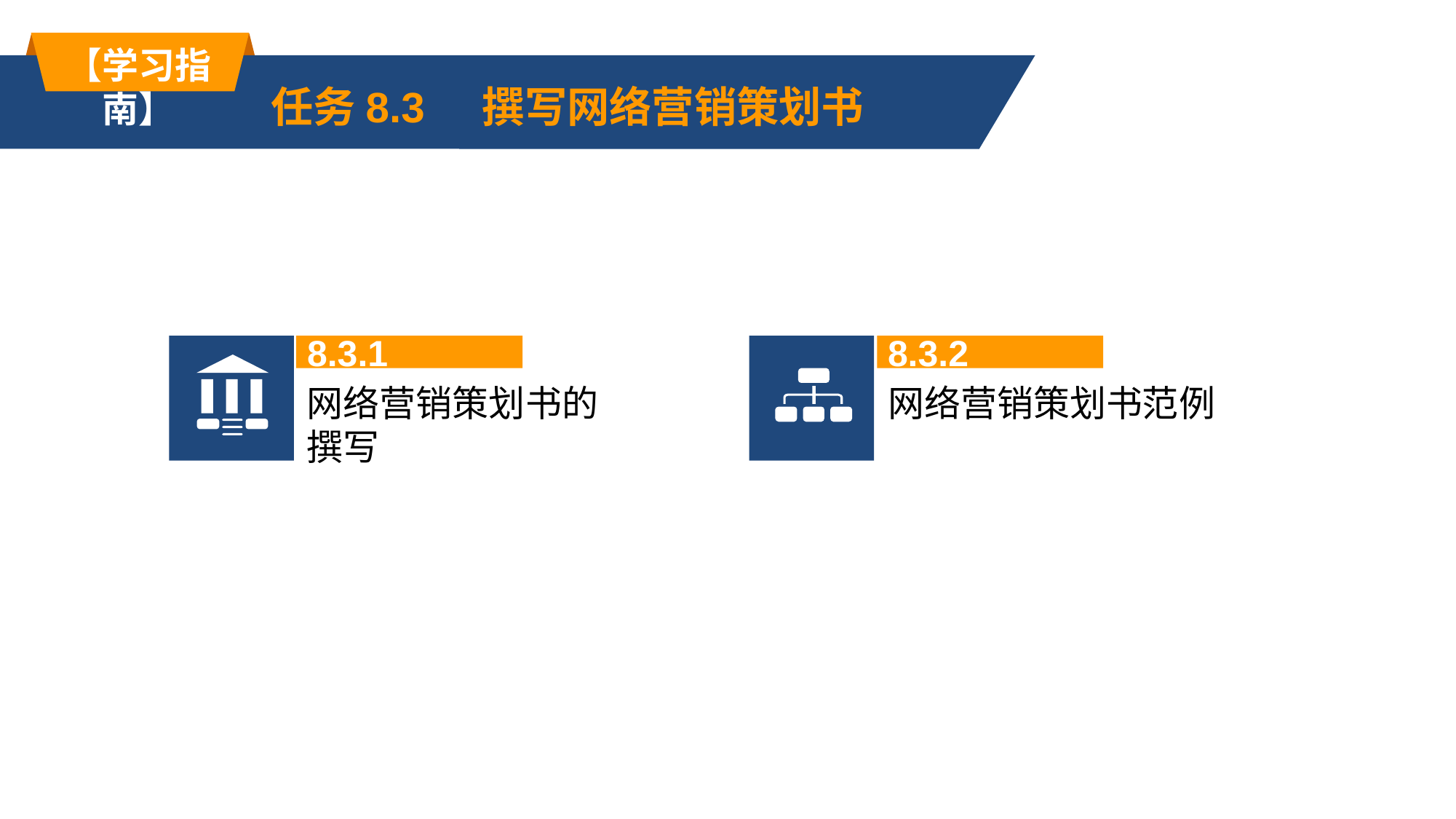

【学习指南】

任务8.3    撰写网络营销策划书

8.3.1

8.3.2

网络营销策划书的撰写
网络营销策划书范例